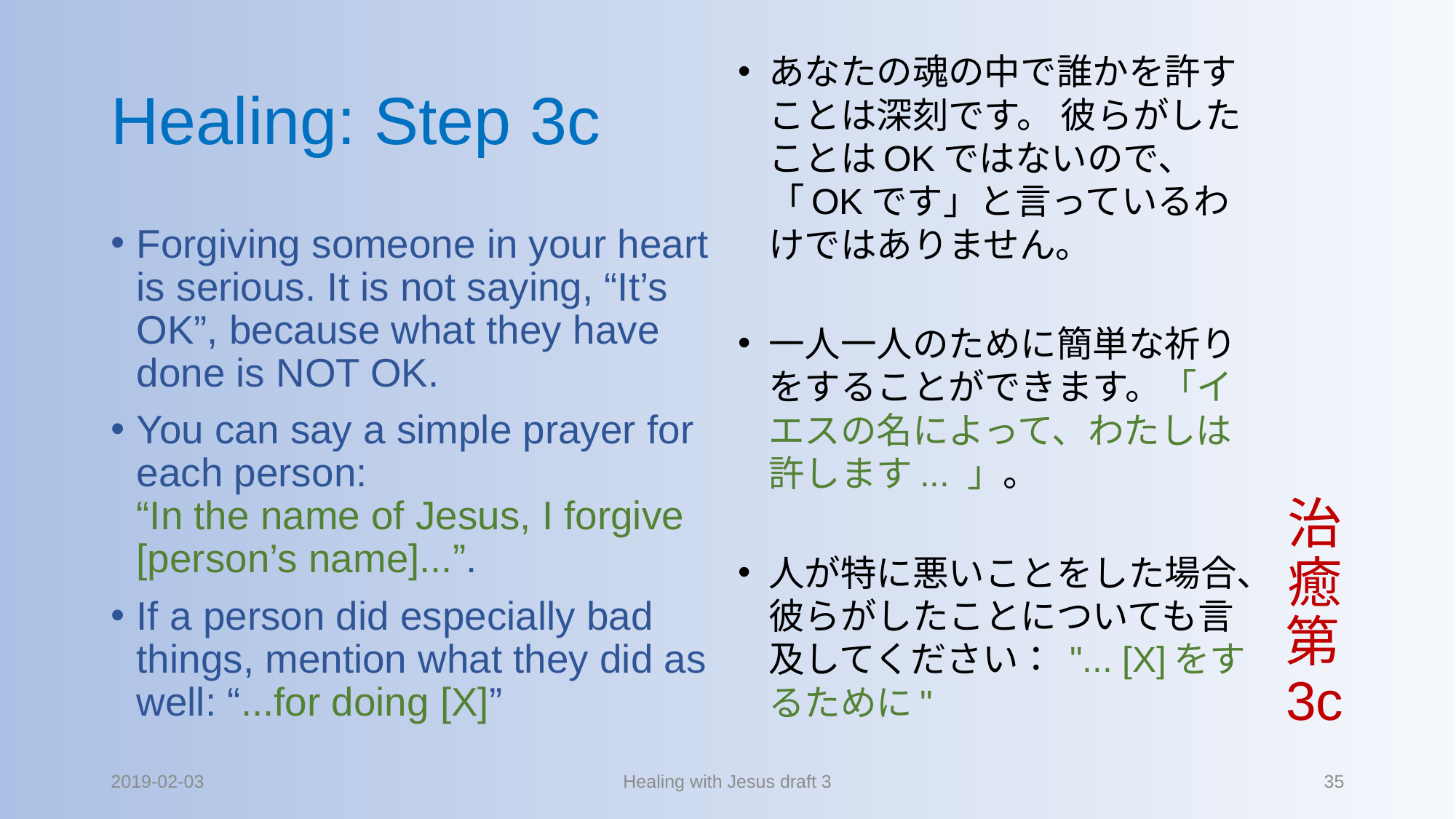

# Healing: Step 3c
あなたの魂の中で誰かを許すことは深刻です。 彼らがしたことはOKではないので、「OKです」と言っているわけではありません。
一人一人のために簡単な祈りをすることができます。「イエスの名によって、わたしは許します... 」。
人が特に悪いことをした場合、彼らがしたことについても言及してください： "... [X]をするために"
治癒第3c
Forgiving someone in your heart is serious. It is not saying, “It’s OK”, because what they have done is NOT OK.
You can say a simple prayer for each person:
“In the name of Jesus, I forgive [person’s name]...”.
If a person did especially bad things, mention what they did as well: “...for doing [X]”
2019-02-03
Healing with Jesus draft 3
35